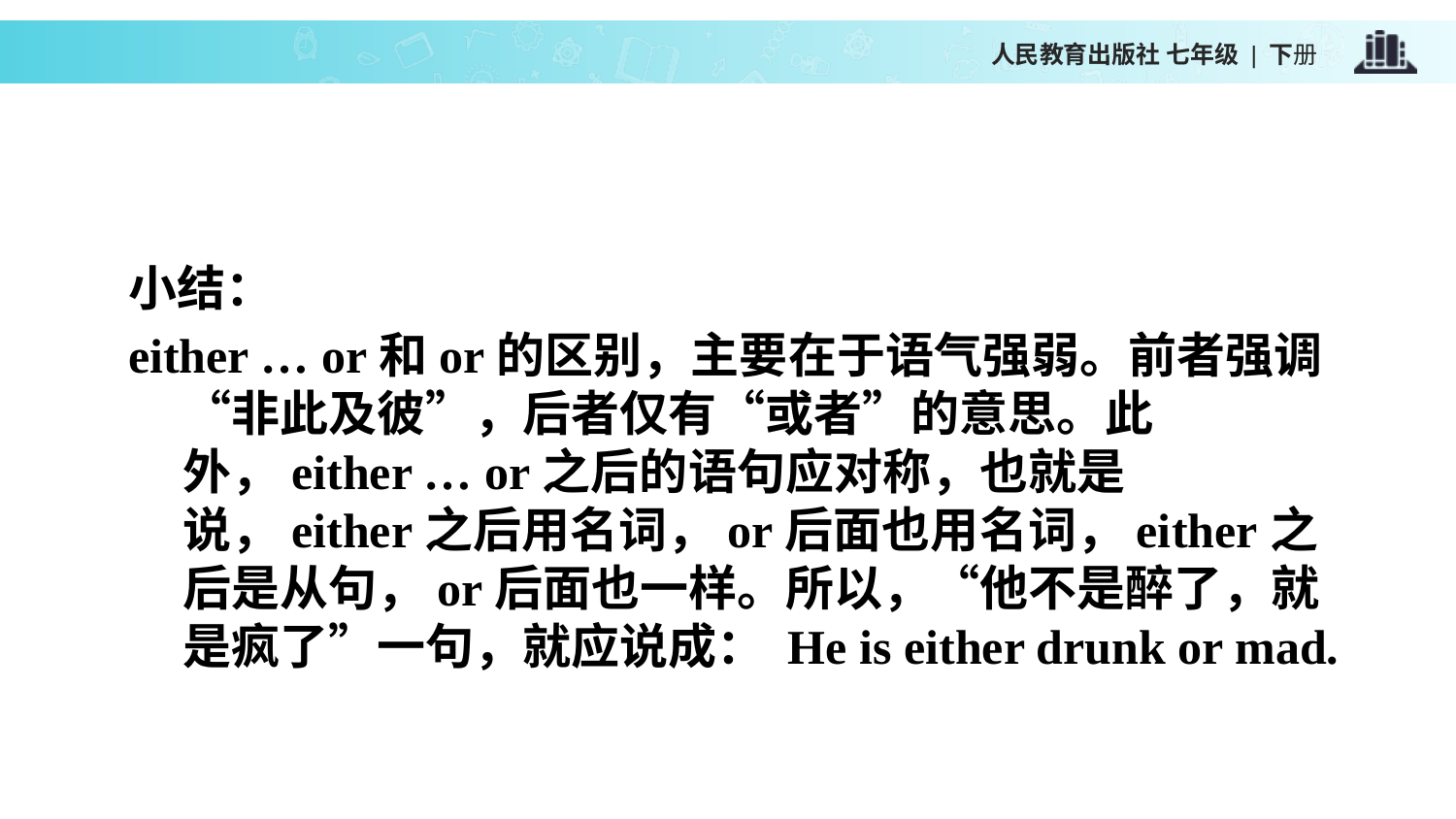

小结：
either … or和or的区别，主要在于语气强弱。前者强调“非此及彼”，后者仅有“或者”的意思。此外，either … or之后的语句应对称，也就是说，either之后用名词，or后面也用名词，either之后是从句，or后面也一样。所以，“他不是醉了，就是疯了”一句，就应说成： He is either drunk or mad.